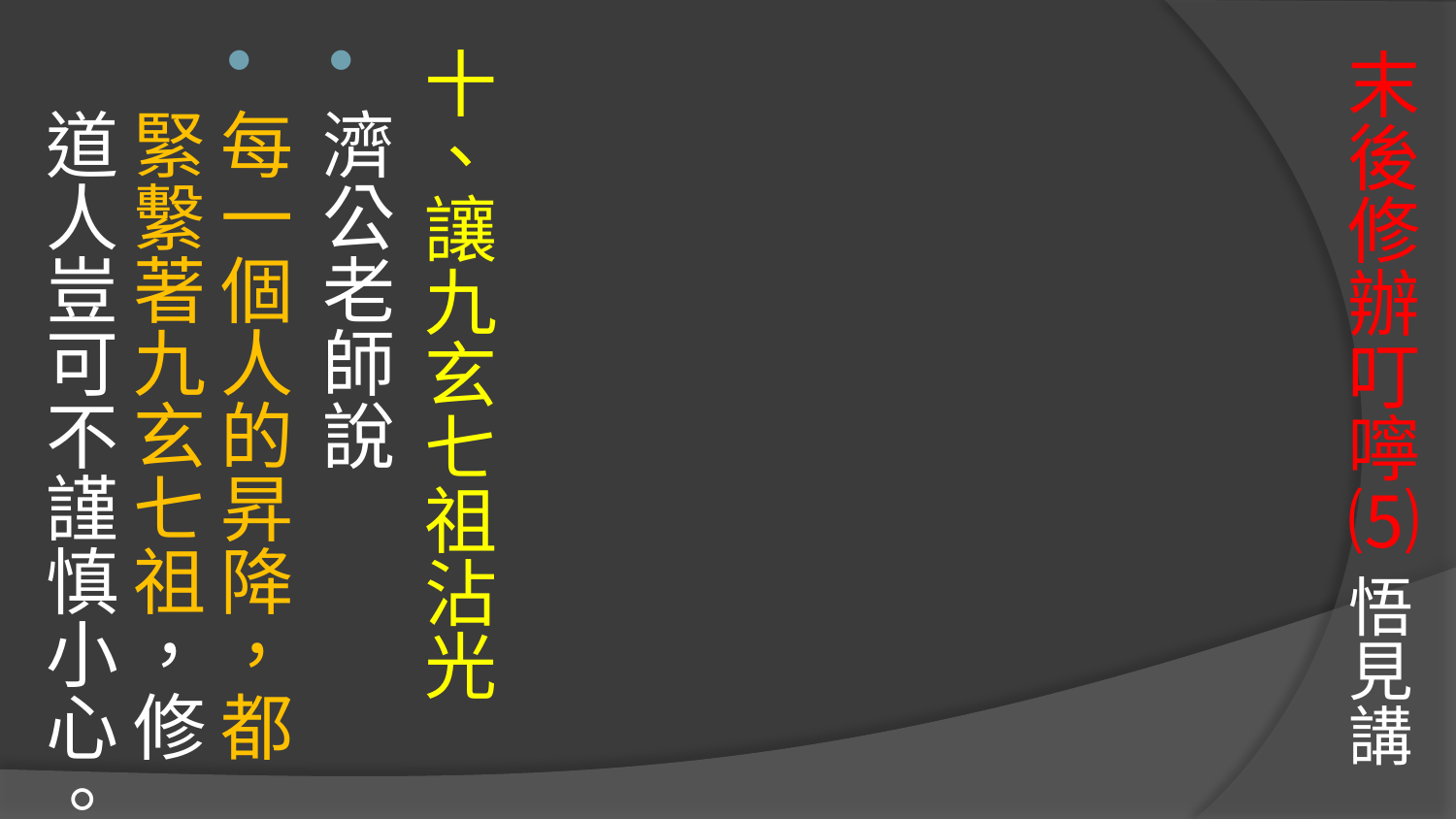

# 末後修辦叮嚀⑸ 悟見講
十、讓九玄七祖沾光
濟公老師說
每一個人的昇降，都緊繫著九玄七祖，修道人豈可不謹慎小心。